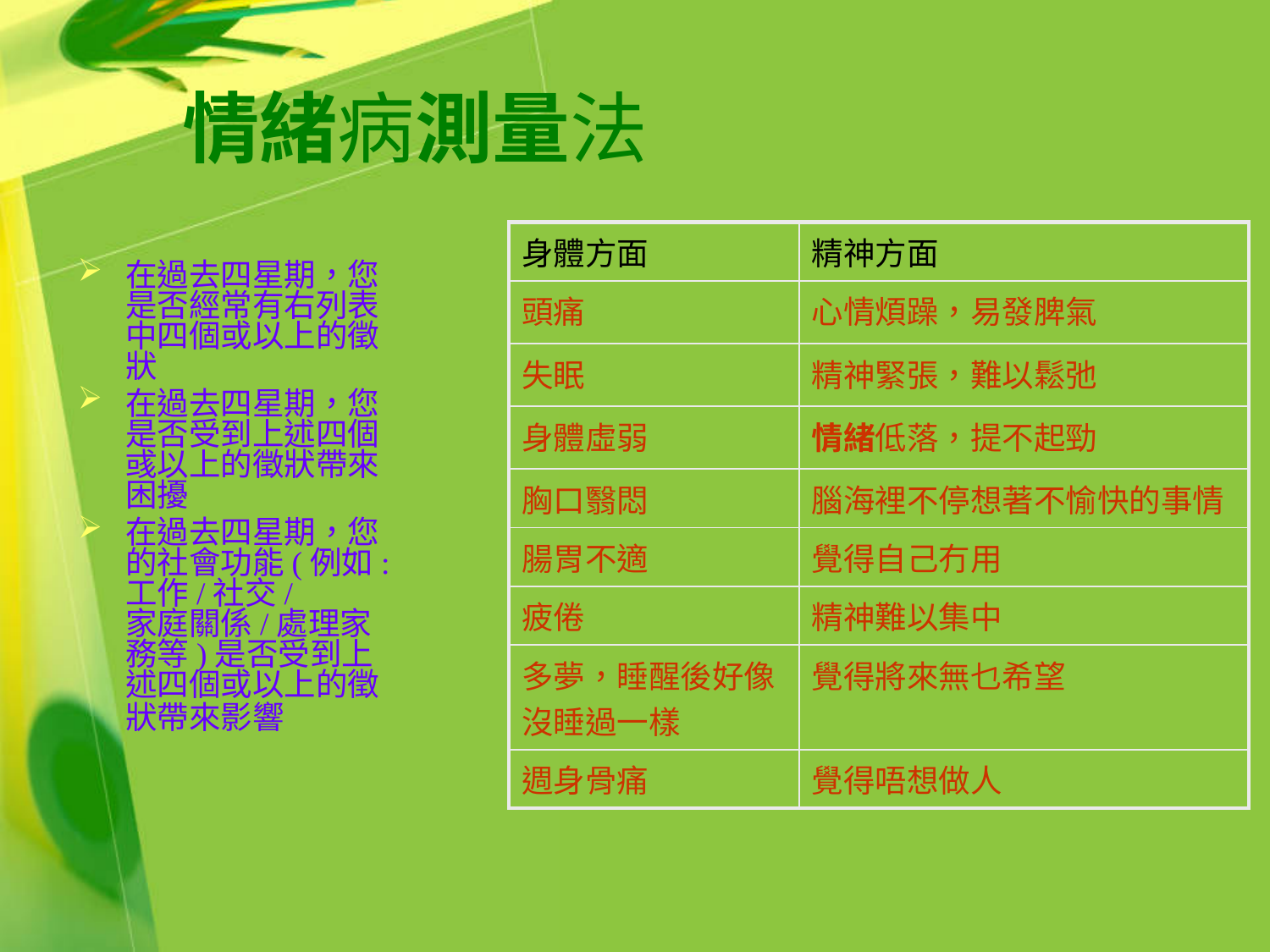

# 情緒病測量法
| 身體方面 | 精神方面 |
| --- | --- |
| 頭痛 | 心情煩躁，易發脾氣 |
| 失眠 | 精神緊張，難以鬆弛 |
| 身體虛弱 | 情緒低落，提不起勁 |
| 胸口翳悶 | 腦海裡不停想著不愉快的事情 |
| 腸胃不適 | 覺得自己冇用 |
| 疲倦 | 精神難以集中 |
| 多夢，睡醒後好像沒睡過一樣 | 覺得將來無乜希望 |
| 週身骨痛 | 覺得唔想做人 |
在過去四星期，您是否經常有右列表中四個或以上的徵狀
在過去四星期，您是否受到上述四個彧以上的徵狀帶來困擾
在過去四星期，您的社會功能(例如:工作/社交/ 
家庭關係/處理家務等)是否受到上述四個或以上的徵狀帶來影響